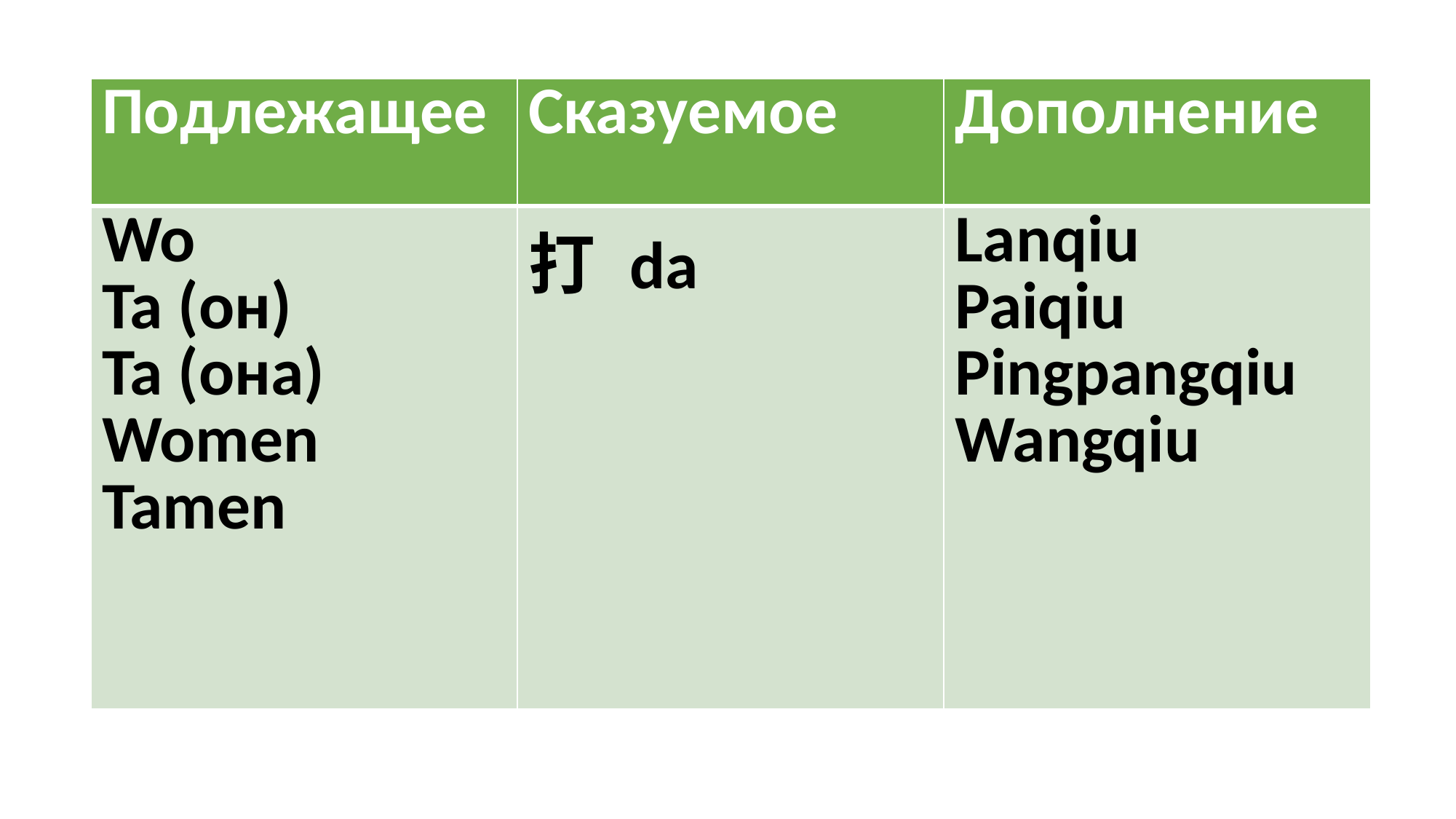

| Подлежащее | Сказуемое | Дополнение |
| --- | --- | --- |
| Wo Ta (он) Ta (она) Women Tamen | 打 da | Lanqiu Paiqiu Pingpangqiu Wangqiu |